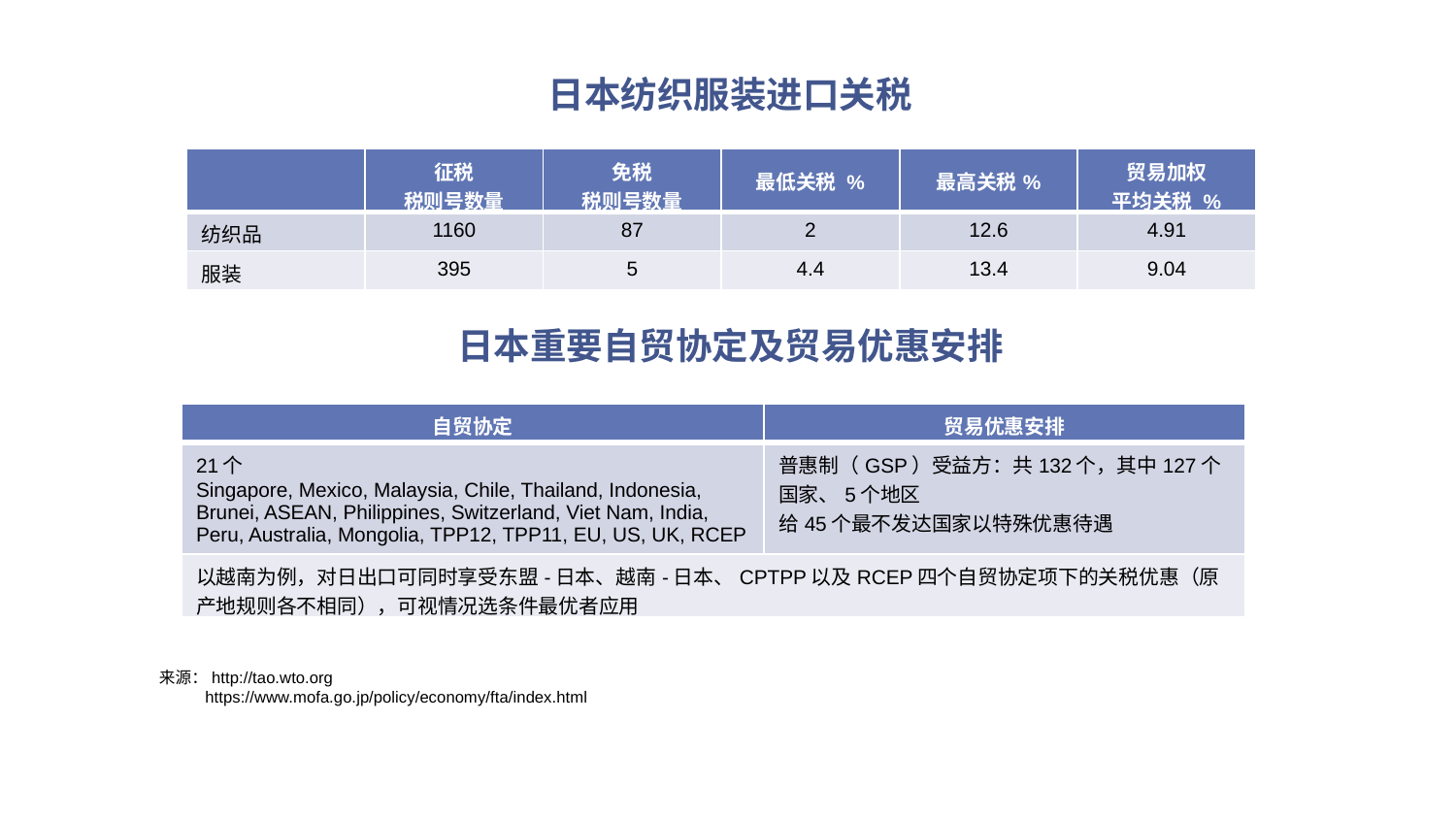

日本纺织服装进口关税
|  | 征税 税则号数量 | 免税 税则号数量 | 最低关税 % | 最高关税% | 贸易加权 平均关税 % |
| --- | --- | --- | --- | --- | --- |
| 纺织品 | 1160 | 87 | 2 | 12.6 | 4.91 |
| 服装 | 395 | 5 | 4.4 | 13.4 | 9.04 |
日本重要自贸协定及贸易优惠安排

| 自贸协定 | 贸易优惠安排 |
| --- | --- |
| 21个 Singapore, Mexico, Malaysia, Chile, Thailand, Indonesia, Brunei, ASEAN, Philippines, Switzerland, Viet Nam, India, Peru, Australia, Mongolia, TPP12, TPP11, EU, US, UK, RCEP | 普惠制（GSP）受益方：共132个，其中127个国家、5个地区 给45个最不发达国家以特殊优惠待遇 |
| 以越南为例，对日出口可同时享受东盟-日本、越南-日本、CPTPP以及RCEP四个自贸协定项下的关税优惠（原产地规则各不相同），可视情况选条件最优者应用 |  |
来源：http://tao.wto.org
          https://www.mofa.go.jp/policy/economy/fta/index.html